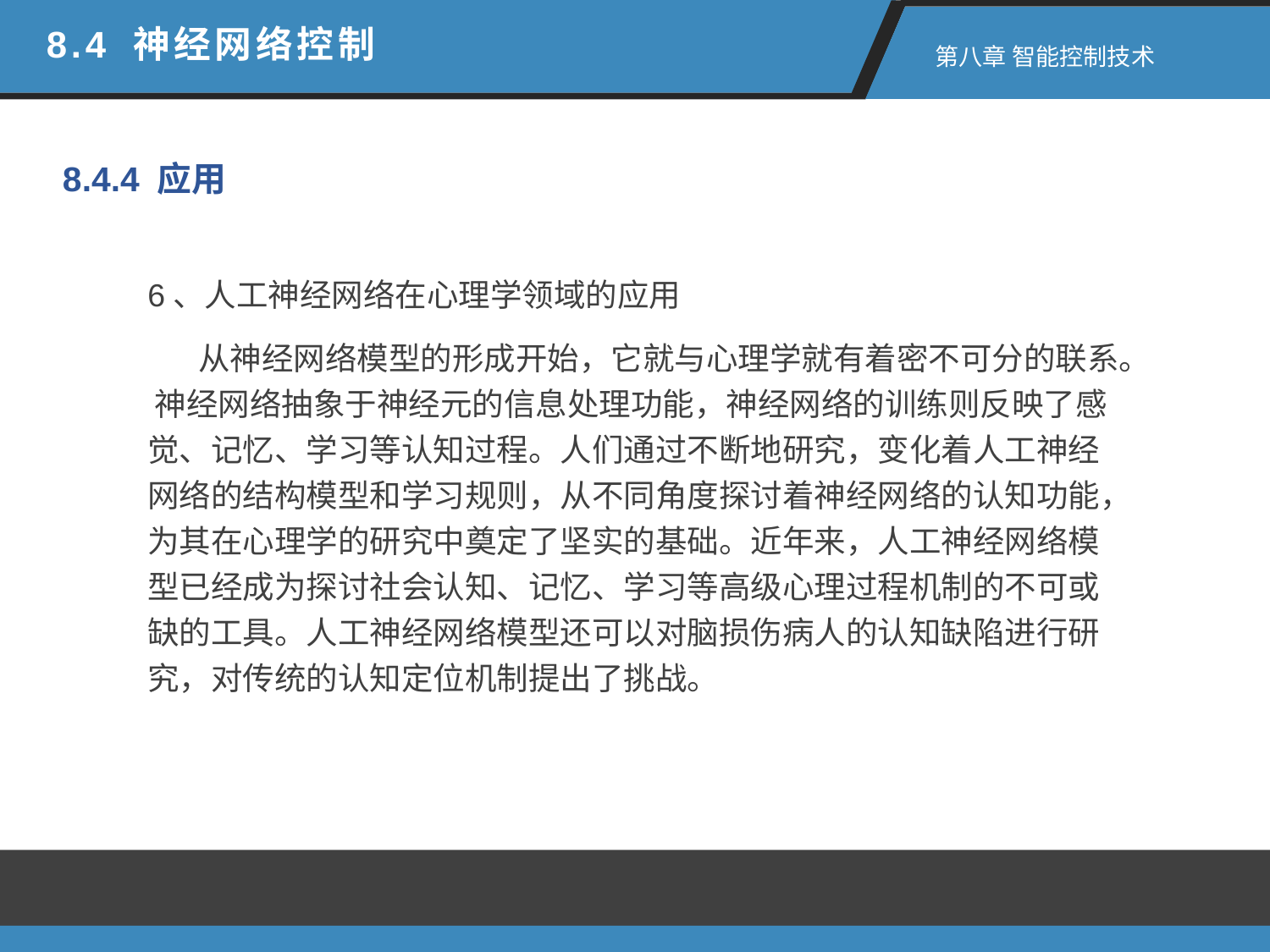

8.4 神经网络控制
  第八章 智能控制技术
8.4.4 应用
6、人工神经网络在心理学领域的应用
      从神经网络模型的形成开始，它就与心理学就有着密不可分的联系。 神经网络抽象于神经元的信息处理功能，神经网络的训练则反映了感觉、记忆、学习等认知过程。人们通过不断地研究，变化着人工神经网络的结构模型和学习规则，从不同角度探讨着神经网络的认知功能，为其在心理学的研究中奠定了坚实的基础。近年来，人工神经网络模型已经成为探讨社会认知、记忆、学习等高级心理过程机制的不可或缺的工具。人工神经网络模型还可以对脑损伤病人的认知缺陷进行研究，对传统的认知定位机制提出了挑战。